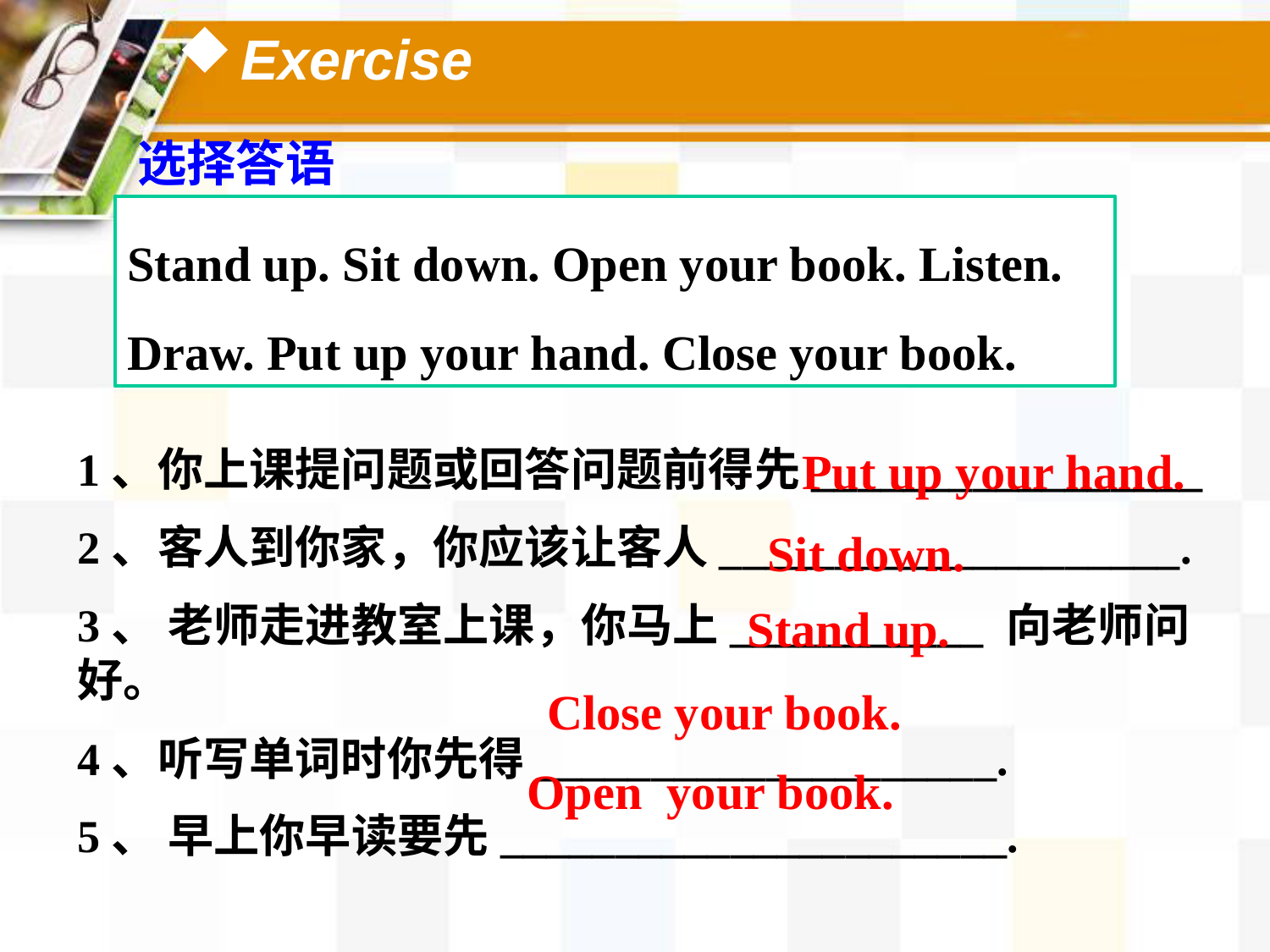

Exercise
选择答语

Stand up. Sit down. Open your book. Listen. Draw. Put up your hand. Close your book.
1、你上课提问题或回答问题前得先_________________
2、客人到你家，你应该让客人____________________.
3、 老师走进教室上课，你马上___________ 向老师问好。
4、听写单词时你先得____________________.
5、 早上你早读要先______________________.
Put up your hand.
Sit down.
Stand up.
Close your book.
Open  your book.